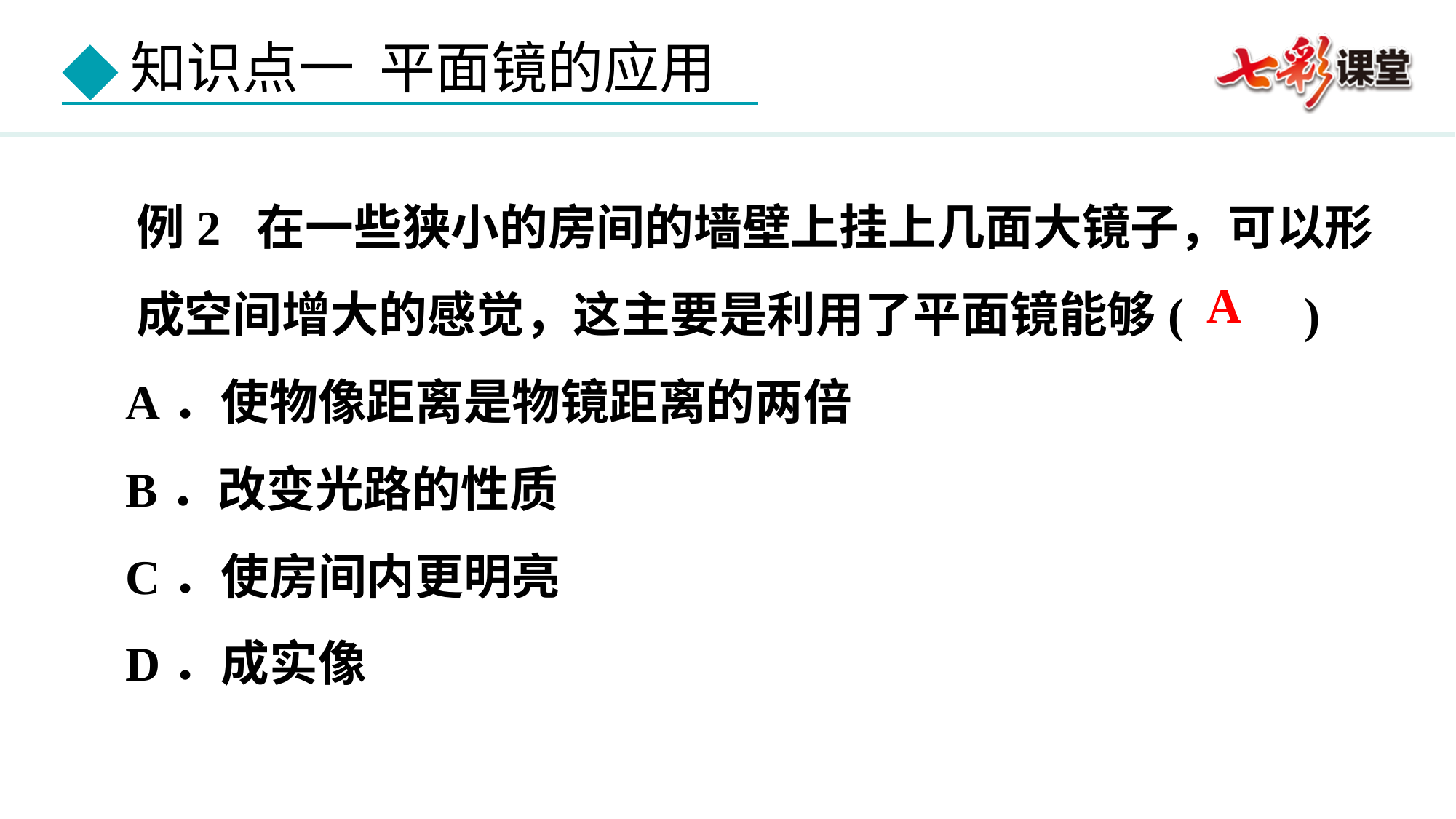

例2  在一些狭小的房间的墙壁上挂上几面大镜子，可以形成空间增大的感觉，这主要是利用了平面镜能够(　　)
A．使物像距离是物镜距离的两倍
B．改变光路的性质
C．使房间内更明亮
D．成实像
A